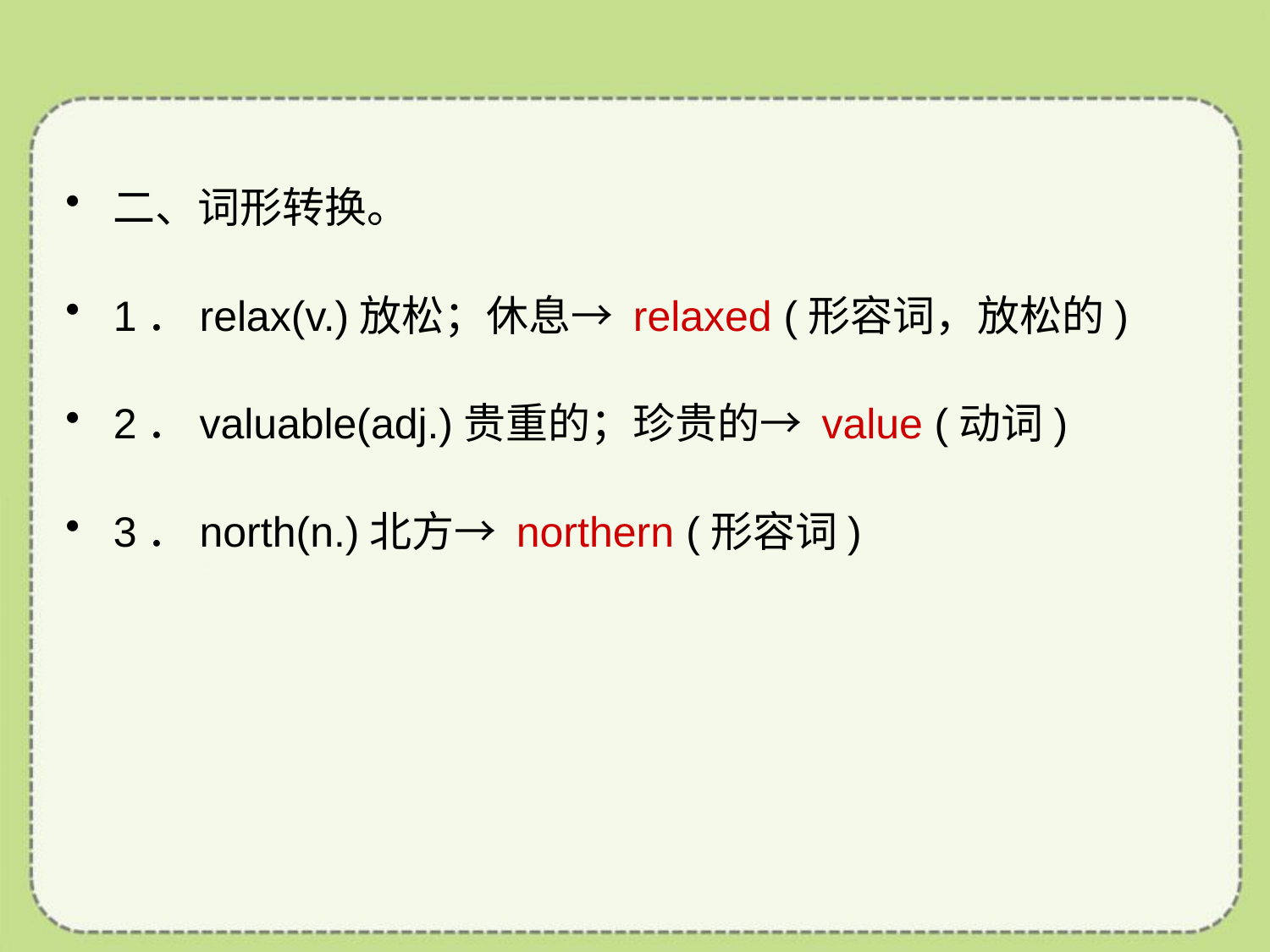

二、词形转换。

1．relax(v.)放松；休息→ relaxed (形容词，放松的)

2．valuable(adj.)贵重的；珍贵的→ value (动词)

3．north(n.)北方→ northern (形容词)